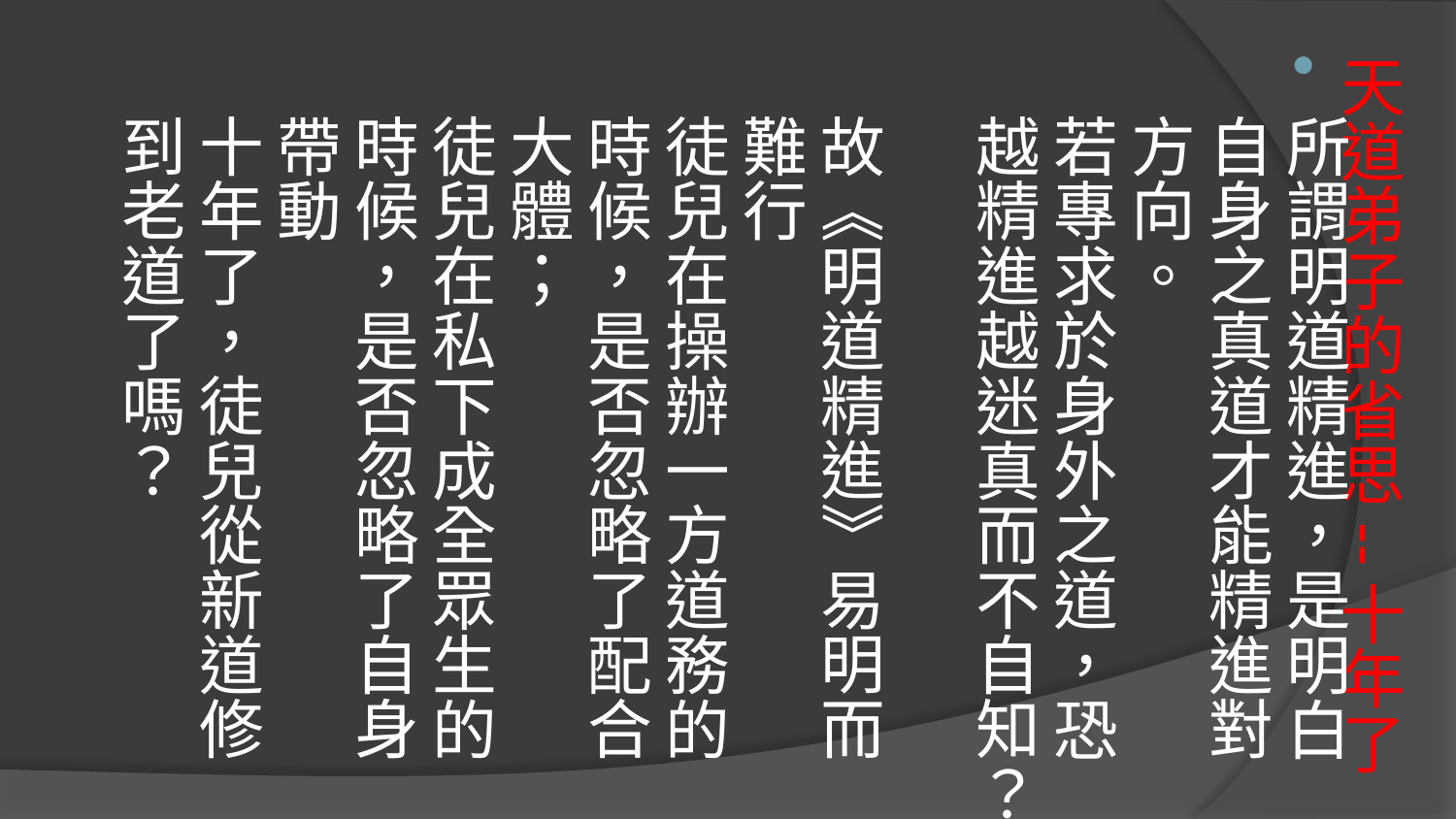

所謂明道精進，是明白自身之真道才能精進對方向。
若專求於身外之道，恐越精進越迷真而不自知？
故《明道精進》易明而難行
徒兒在操辦一方道務的時候，是否忽略了配合大體；
徒兒在私下成全眾生的時候，是否忽略了自身帶動
十年了，徒兒從新道修到老道了嗎？
# 天道弟子的省思--十年了